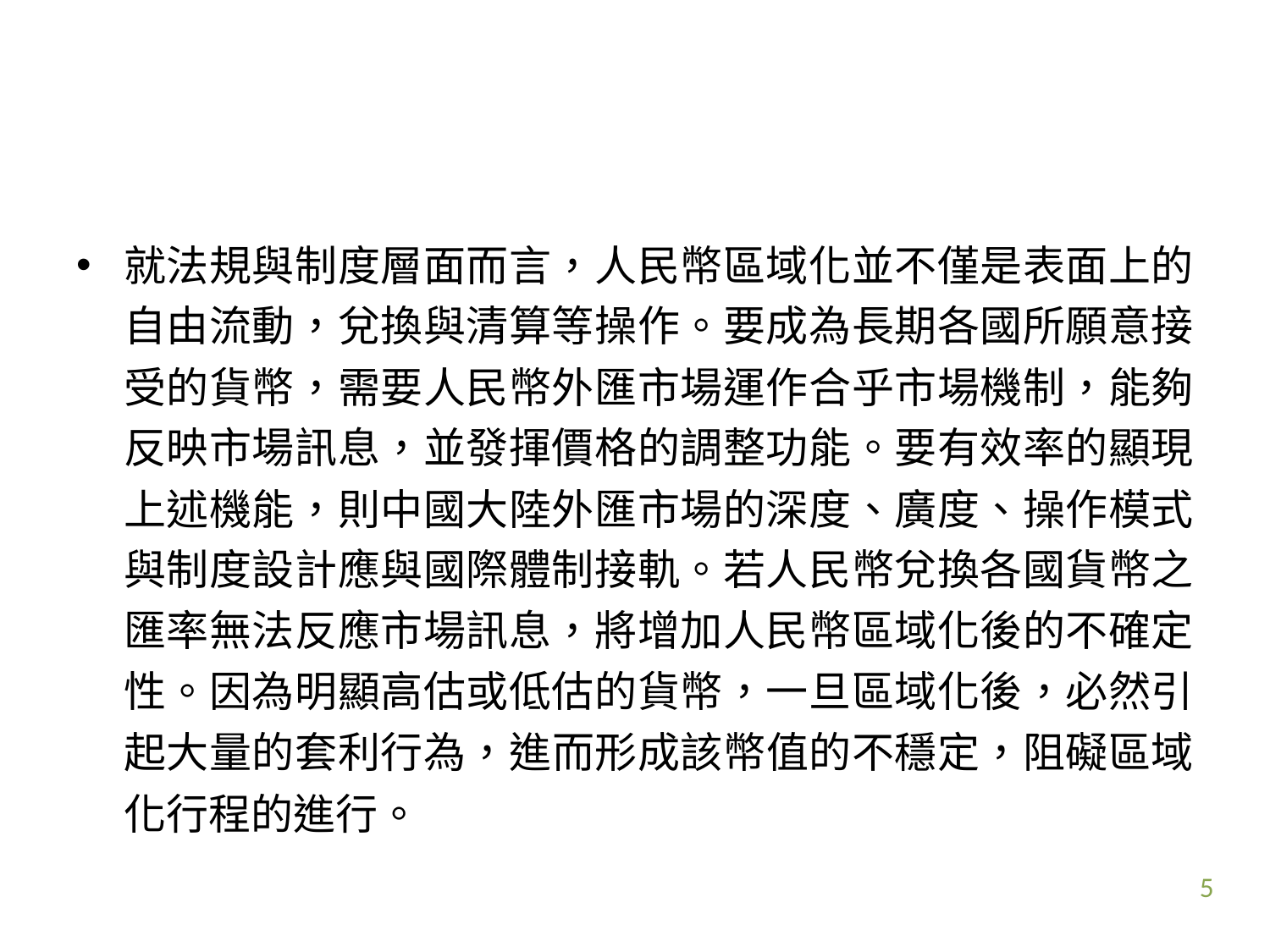

#
就法規與制度層面而言，人民幣區域化並不僅是表面上的自由流動，兌換與清算等操作。要成為長期各國所願意接受的貨幣，需要人民幣外匯市場運作合乎市場機制，能夠反映市場訊息，並發揮價格的調整功能。要有效率的顯現上述機能，則中國大陸外匯市場的深度、廣度、操作模式與制度設計應與國際體制接軌。若人民幣兌換各國貨幣之匯率無法反應市場訊息，將增加人民幣區域化後的不確定性。因為明顯高估或低估的貨幣，一旦區域化後，必然引起大量的套利行為，進而形成該幣值的不穩定，阻礙區域化行程的進行。
5